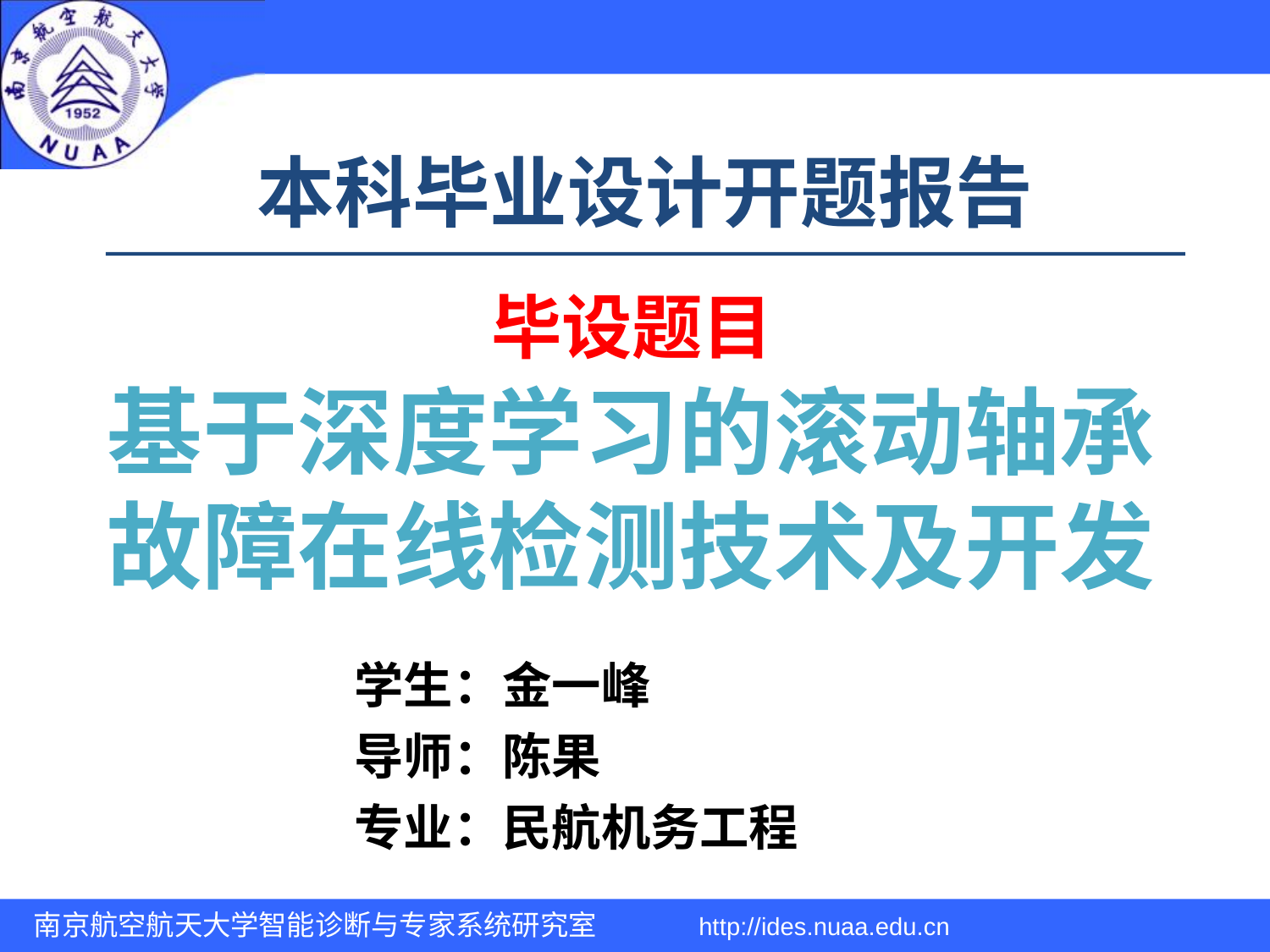

# 本科毕业设计开题报告

毕设题目
基于深度学习的滚动轴承故障在线检测技术及开发
学生：金一峰
导师：陈果
专业：民航机务工程
学    生：郝腾飞
南京航空航天大学智能诊断与专家系统研究室               http://ides.nuaa.edu.cn